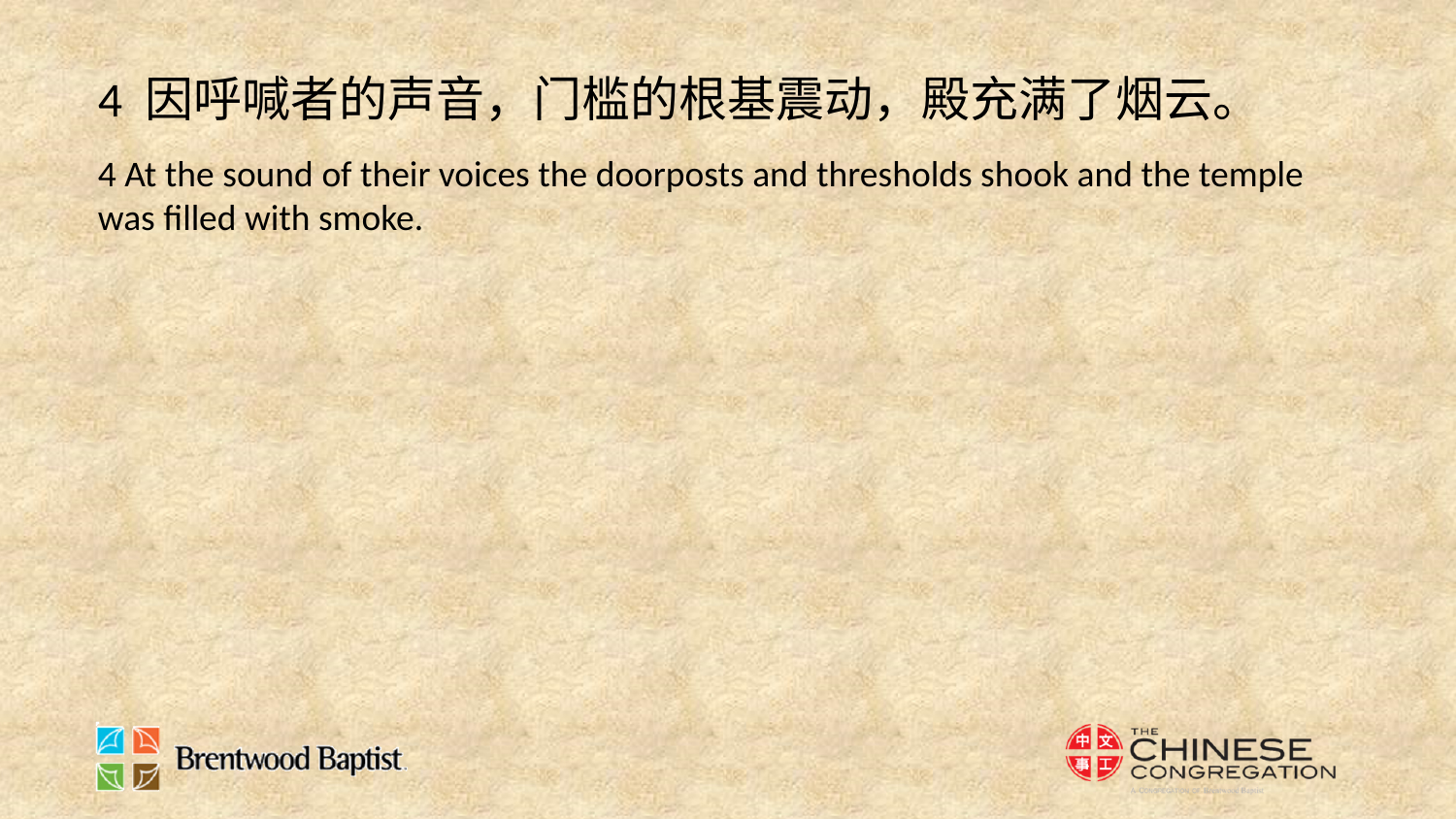

4 因呼喊者的声音，门槛的根基震动，殿充满了烟云。

4 At the sound of their voices the doorposts and thresholds shook and the temple was filled with smoke.